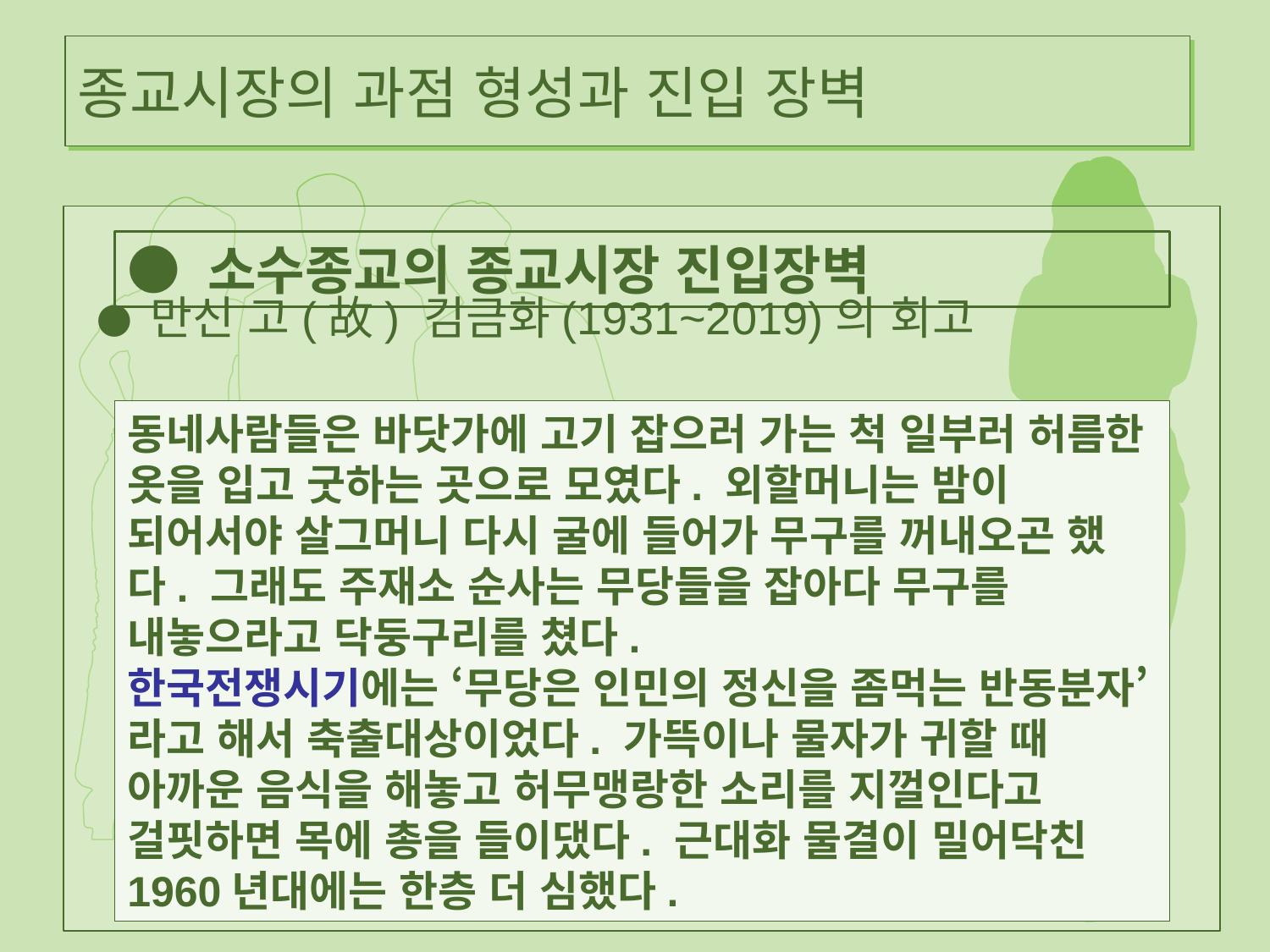

# 종교시장의 과점 형성과 진입 장벽

  ● 만신 고(故) 김금화(1931~2019)의 회고

● 소수종교의 종교시장 진입장벽
동네사람들은 바닷가에 고기 잡으러 가는 척 일부러 허름한 옷을 입고 굿하는 곳으로 모였다. 외할머니는 밤이 되어서야 살그머니 다시 굴에 들어가 무구를 꺼내오곤 했다. 그래도 주재소 순사는 무당들을 잡아다 무구를 내놓으라고 닥둥구리를 쳤다.
한국전쟁시기에는 ‘무당은 인민의 정신을 좀먹는 반동분자’라고 해서 축출대상이었다. 가뜩이나 물자가 귀할 때 아까운 음식을 해놓고 허무맹랑한 소리를 지껄인다고 걸핏하면 목에 총을 들이댔다. 근대화 물결이 밀어닥친 1960년대에는 한층 더 심했다.